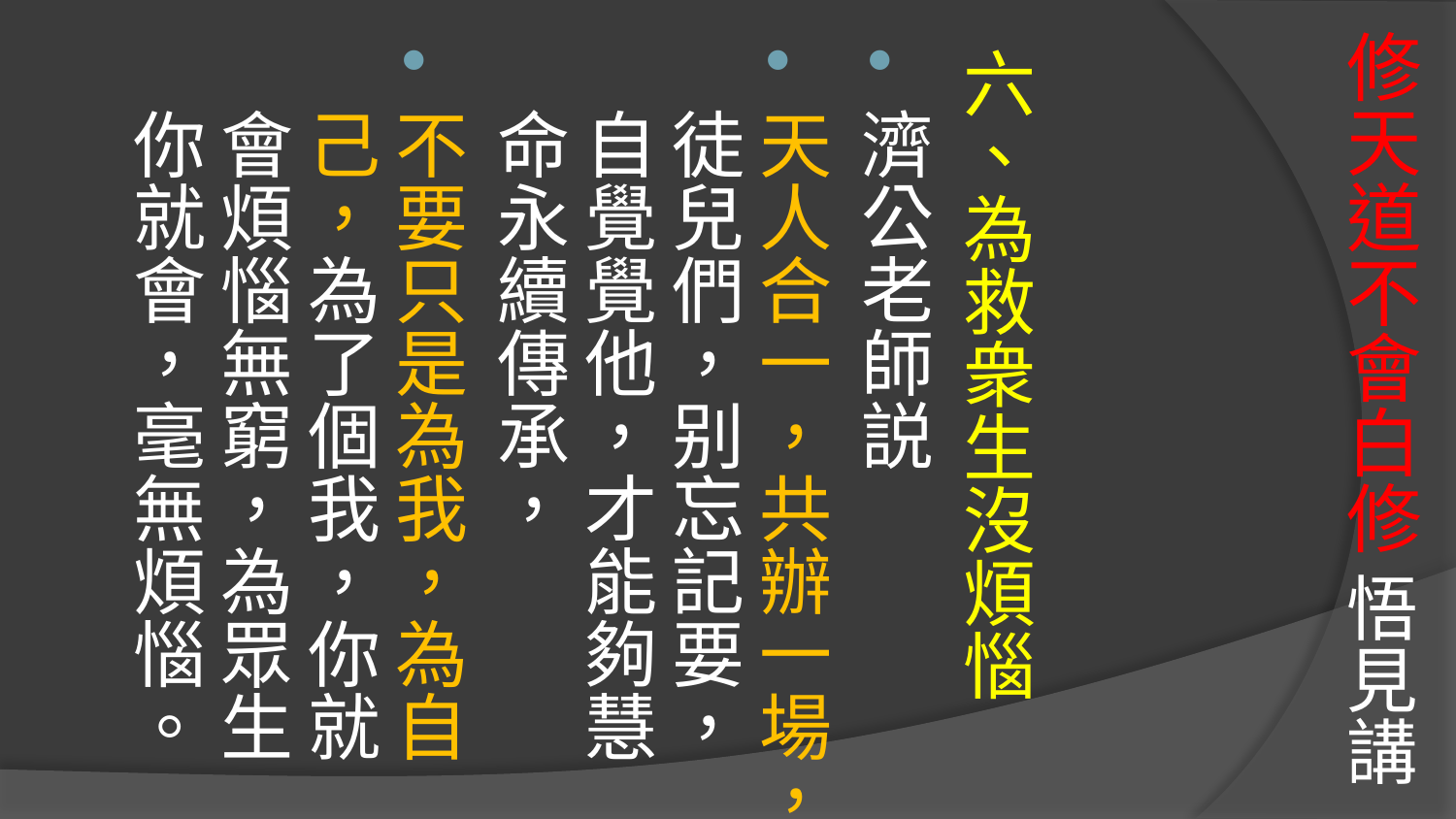

# 修天道不會白修 悟見講
六、為救衆生沒煩惱
濟公老師説
天人合一，共辦一場，徒兒們，别忘記要，自覺覺他，才能夠慧命永續傳承，
不要只是為我，為自己，為了個我，你就會煩惱無窮，為眾生你就會，毫無煩惱。